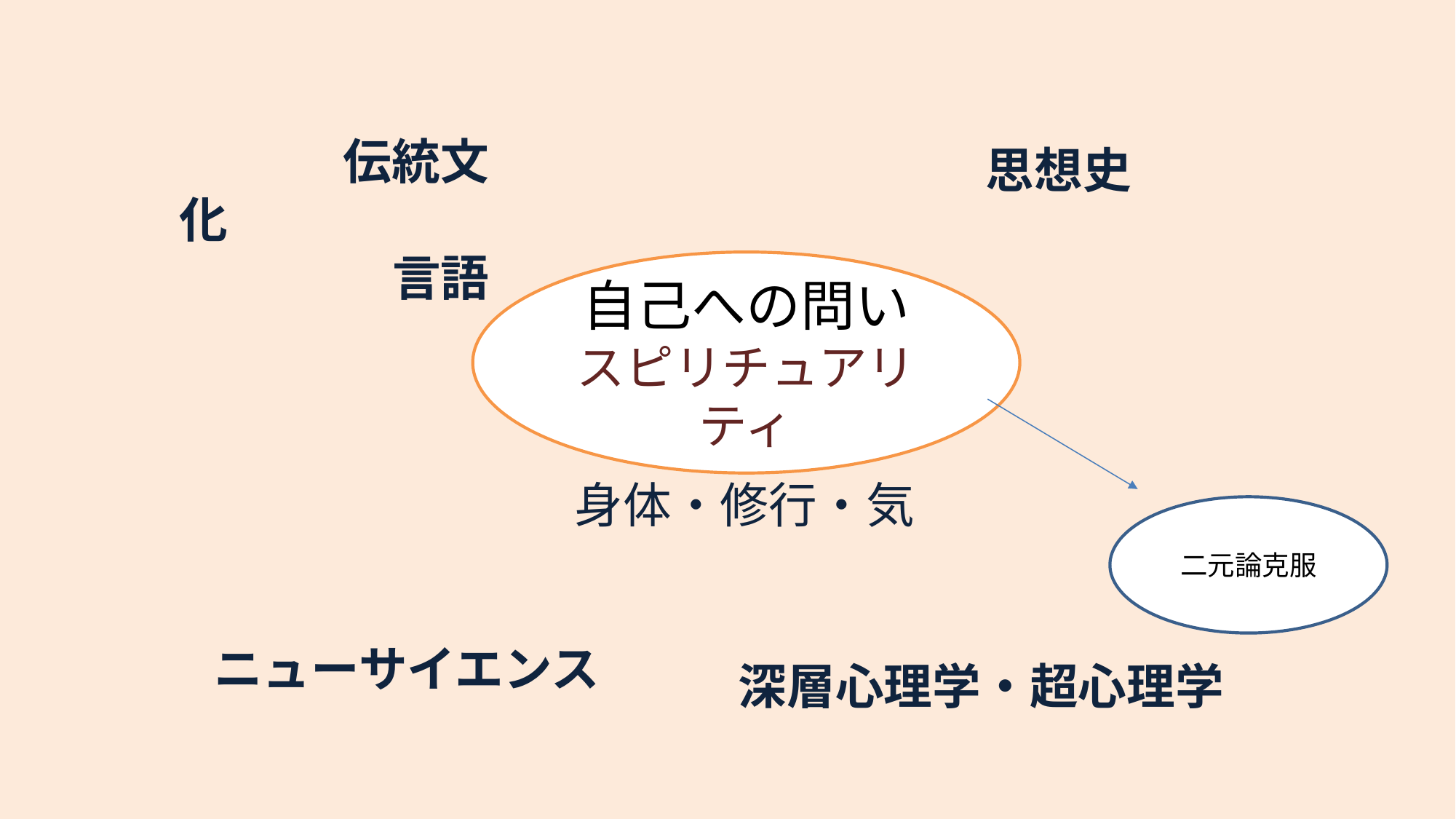

伝統文化
     　　　言語
思想史

自己への問い
スピリチュアリティ

身体・修行・気
二元論克服
ニューサイエンス
深層心理学・超心理学